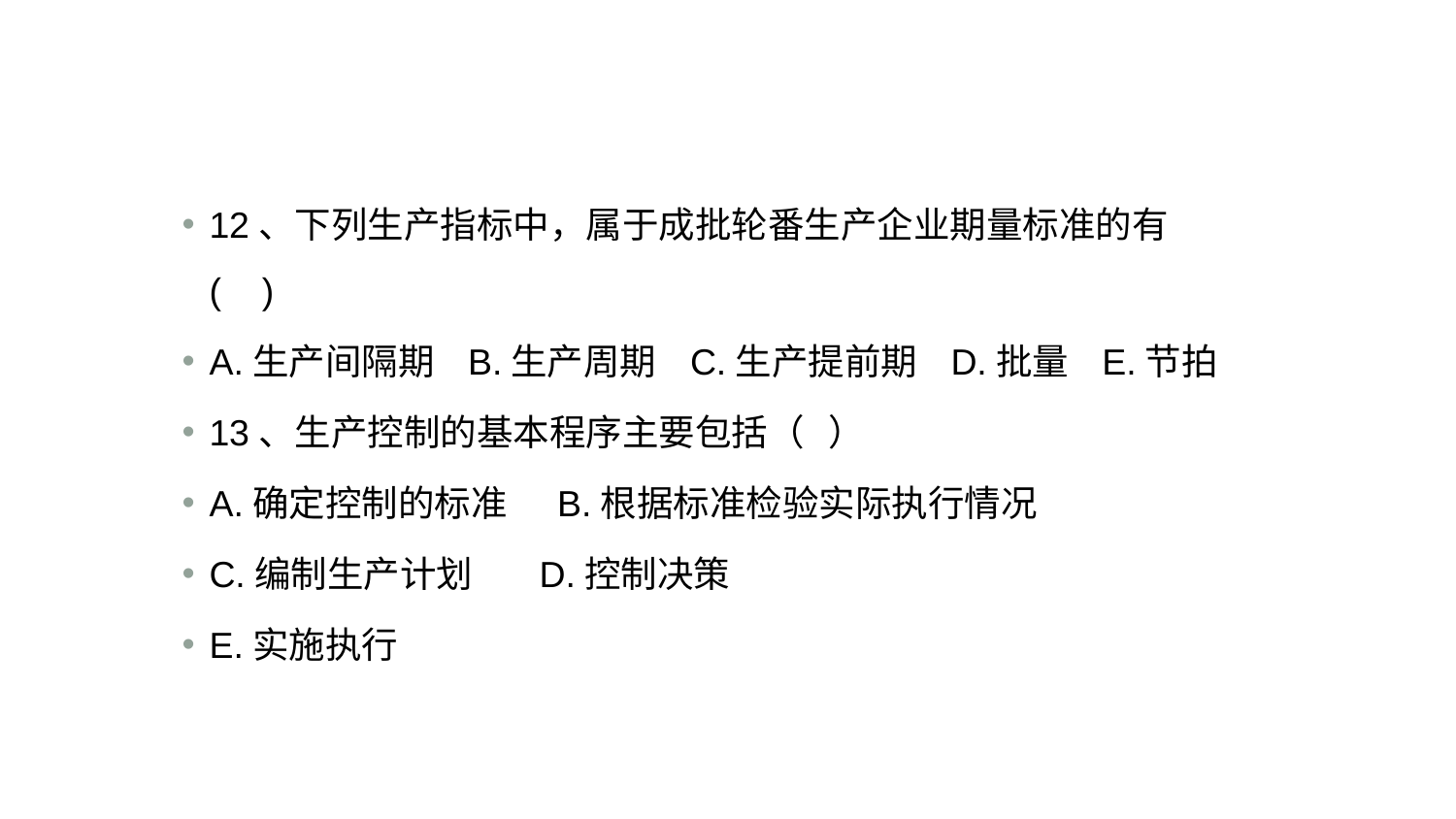

#
12、下列生产指标中，属于成批轮番生产企业期量标准的有(    )
A.生产间隔期   B.生产周期   C.生产提前期   D.批量   E.节拍
13、生产控制的基本程序主要包括（   ）
A.确定控制的标准     B.根据标准检验实际执行情况
C.编制生产计划       D.控制决策
E.实施执行